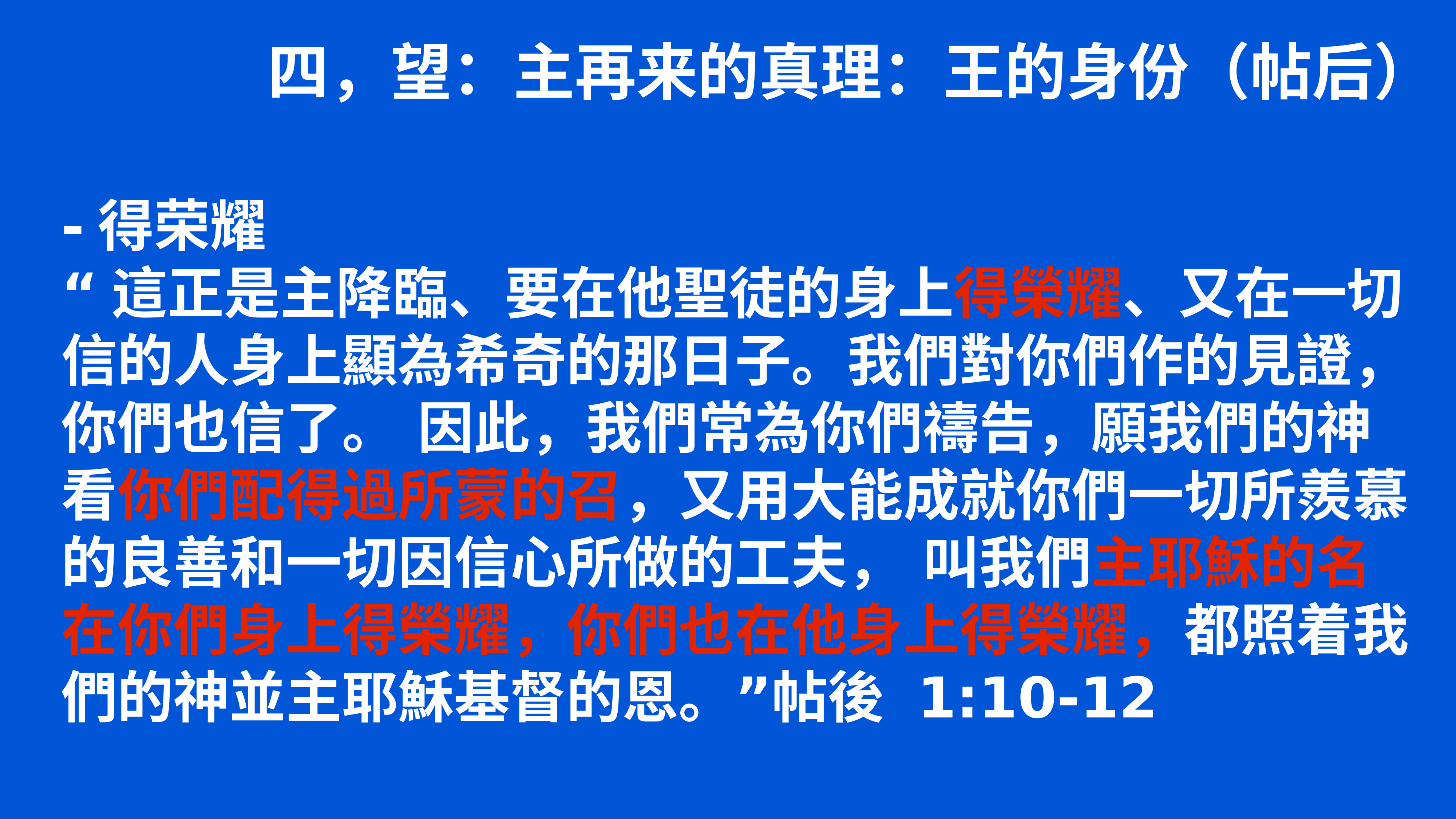

四，望：主再来的真理：王的身份（帖后）
-得荣耀
“這正是主降臨、要在他聖徒的身上得榮耀、又在一切信的人身上顯為希奇的那日子。我們對你們作的見證，你們也信了。 因此，我們常為你們禱告，願我們的神看你們配得過所蒙的召，又用大能成就你們一切所羨慕的良善和一切因信心所做的工夫， 叫我們主耶穌的名在你們身上得榮耀，你們也在他身上得榮耀，都照着我們的神並主耶穌基督的恩。”帖後 1:10-12